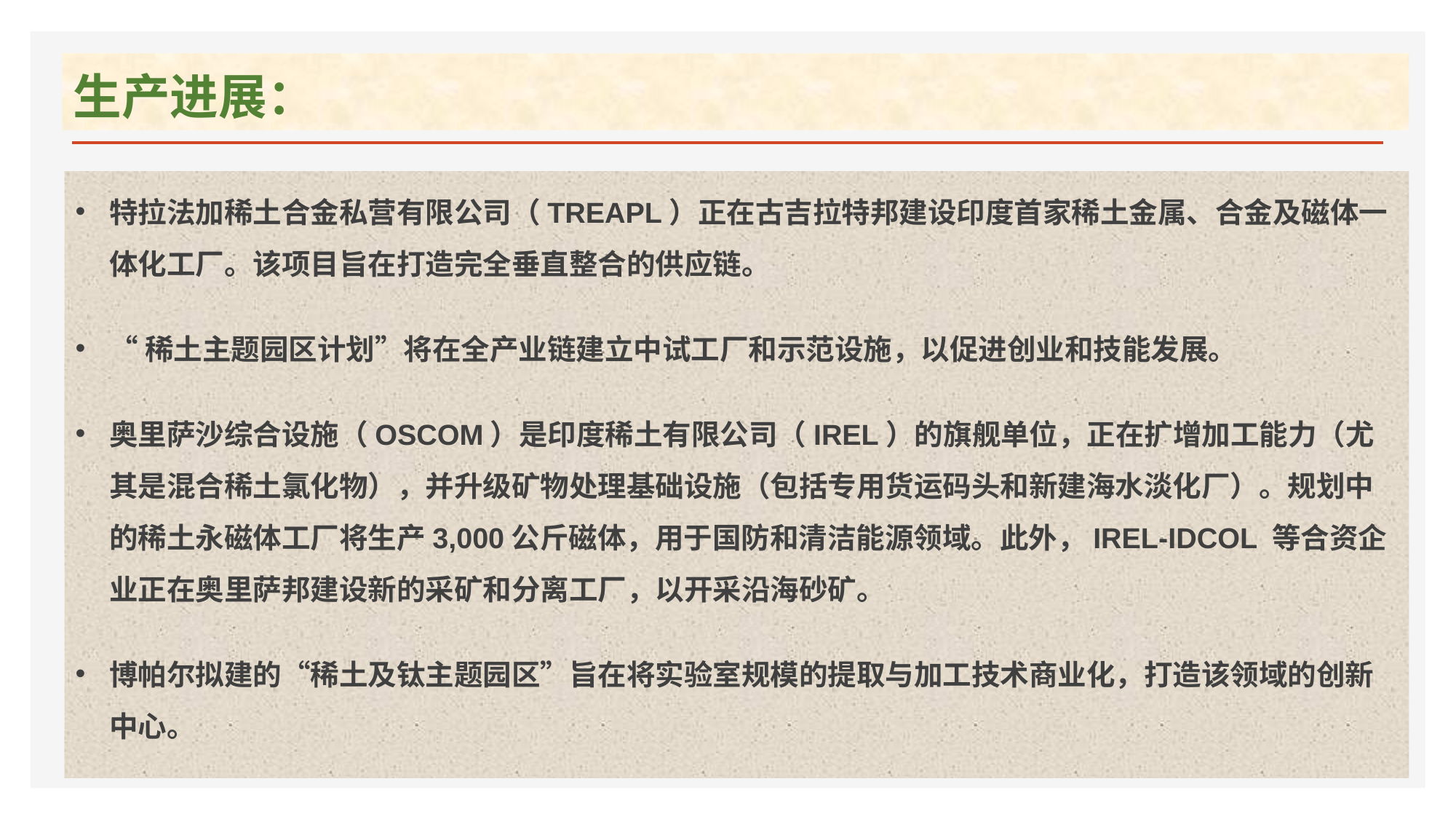

# 生产进展：
特拉法加稀土合金私营有限公司（TREAPL）正在古吉拉特邦建设印度首家稀土金属、合金及磁体一体化工厂。该项目旨在打造完全垂直整合的供应链。
“稀土主题园区计划”将在全产业链建立中试工厂和示范设施，以促进创业和技能发展。
奥里萨沙综合设施（OSCOM）是印度稀土有限公司（IREL）的旗舰单位，正在扩增加工能力（尤其是混合稀土氯化物），并升级矿物处理基础设施（包括专用货运码头和新建海水淡化厂）。规划中的稀土永磁体工厂将生产3,000公斤磁体，用于国防和清洁能源领域。此外，IREL-IDCOL 等合资企业正在奥里萨邦建设新的采矿和分离工厂，以开采沿海砂矿。
博帕尔拟建的“稀土及钛主题园区”旨在将实验室规模的提取与加工技术商业化，打造该领域的创新中心。